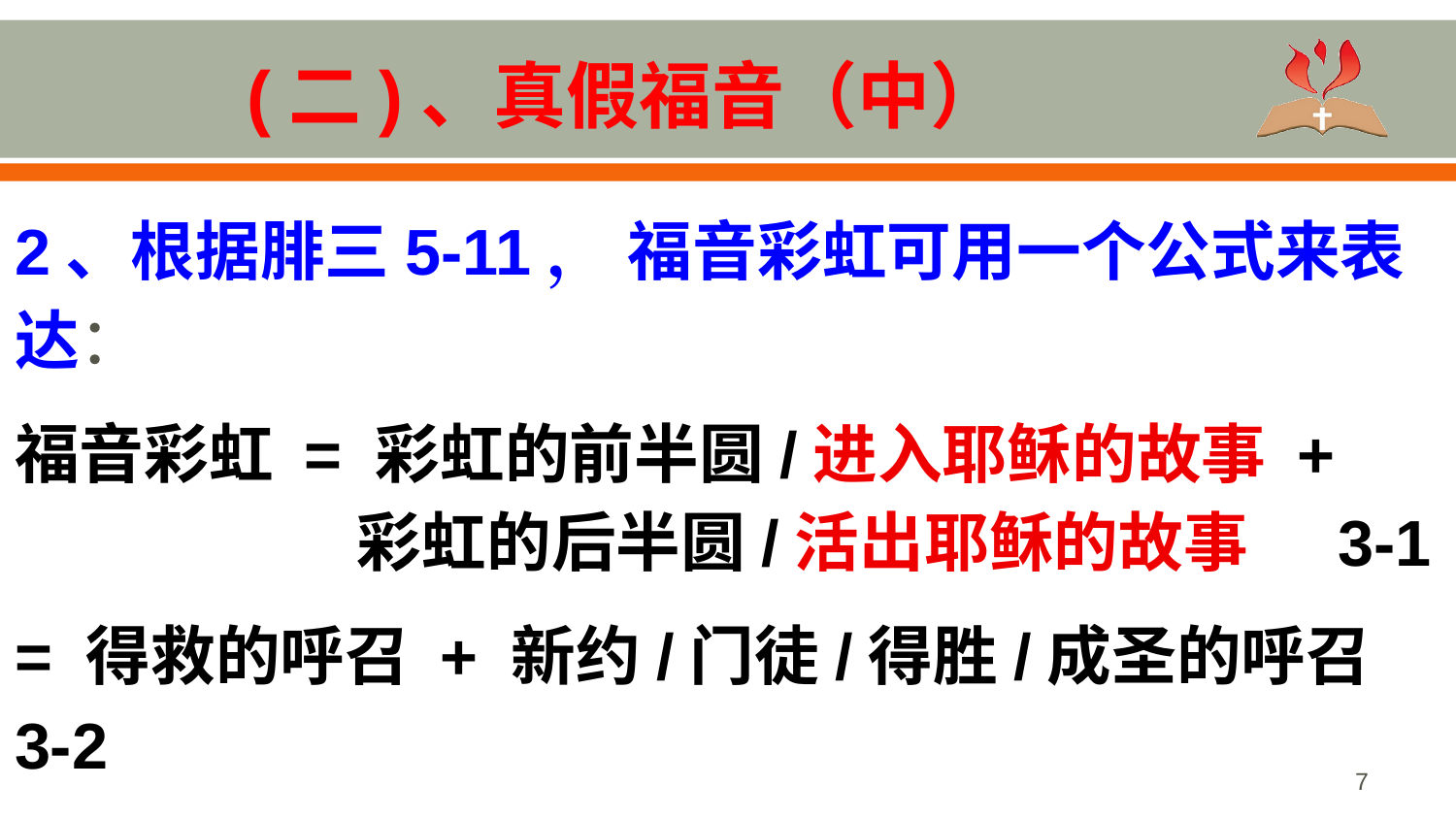

# (二)、真假福音（中）
2、根据腓三5-11， 福音彩虹可用一个公式来表达：
福音彩虹 = 彩虹的前半圆/进入耶稣的故事 +          		  彩虹的后半圆/活出耶稣的故事     3-1
= 得救的呼召 + 新约/门徒/得胜/成圣的呼召  3-2
7